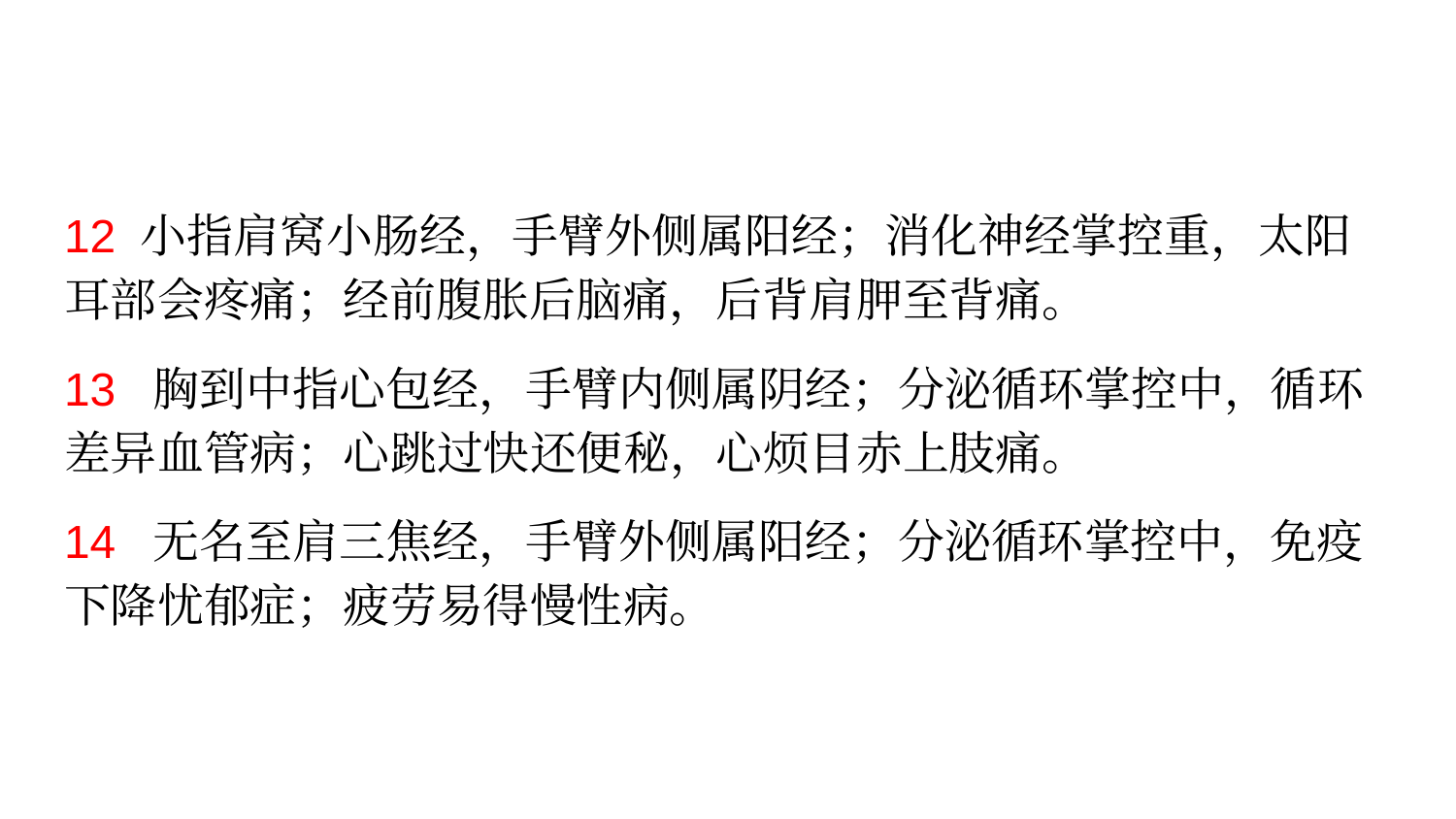

#
12 小指肩窝小肠经，手臂外侧属阳经；消化神经掌控重，太阳耳部会疼痛；经前腹胀后脑痛，后背肩胛至背痛。
13  胸到中指心包经，手臂内侧属阴经；分泌循环掌控中，循环差异血管病；心跳过快还便秘，心烦目赤上肢痛。
14  无名至肩三焦经，手臂外侧属阳经；分泌循环掌控中，免疫下降忧郁症；疲劳易得慢性病。